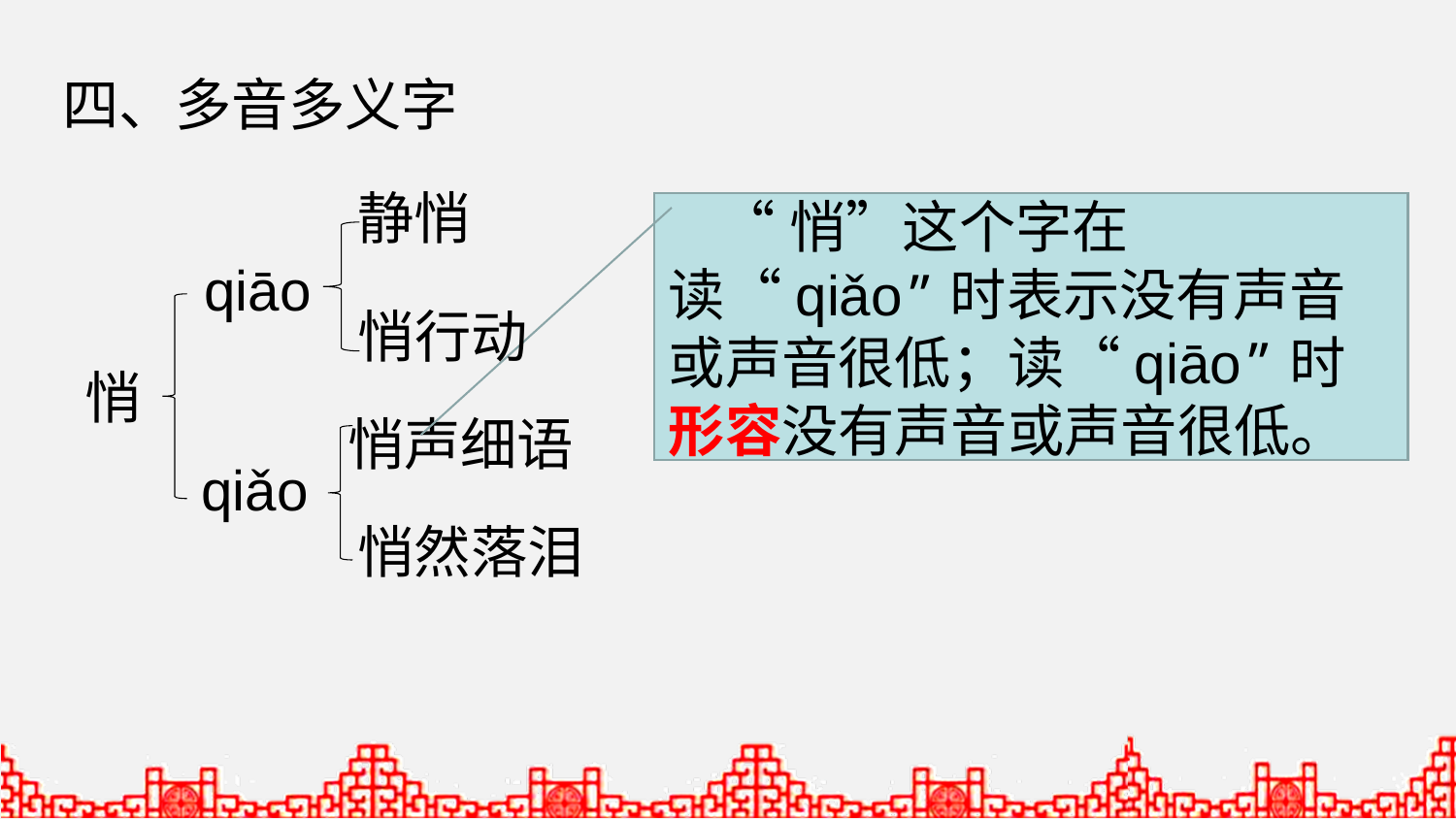

四、多音多义字
静悄
    “悄”这个字在读“qiǎo”时表示没有声音或声音很低；读“qiāo”时形容没有声音或声音很低。

qiāo

悄行动
悄
悄声细语

qiǎo
悄然落泪